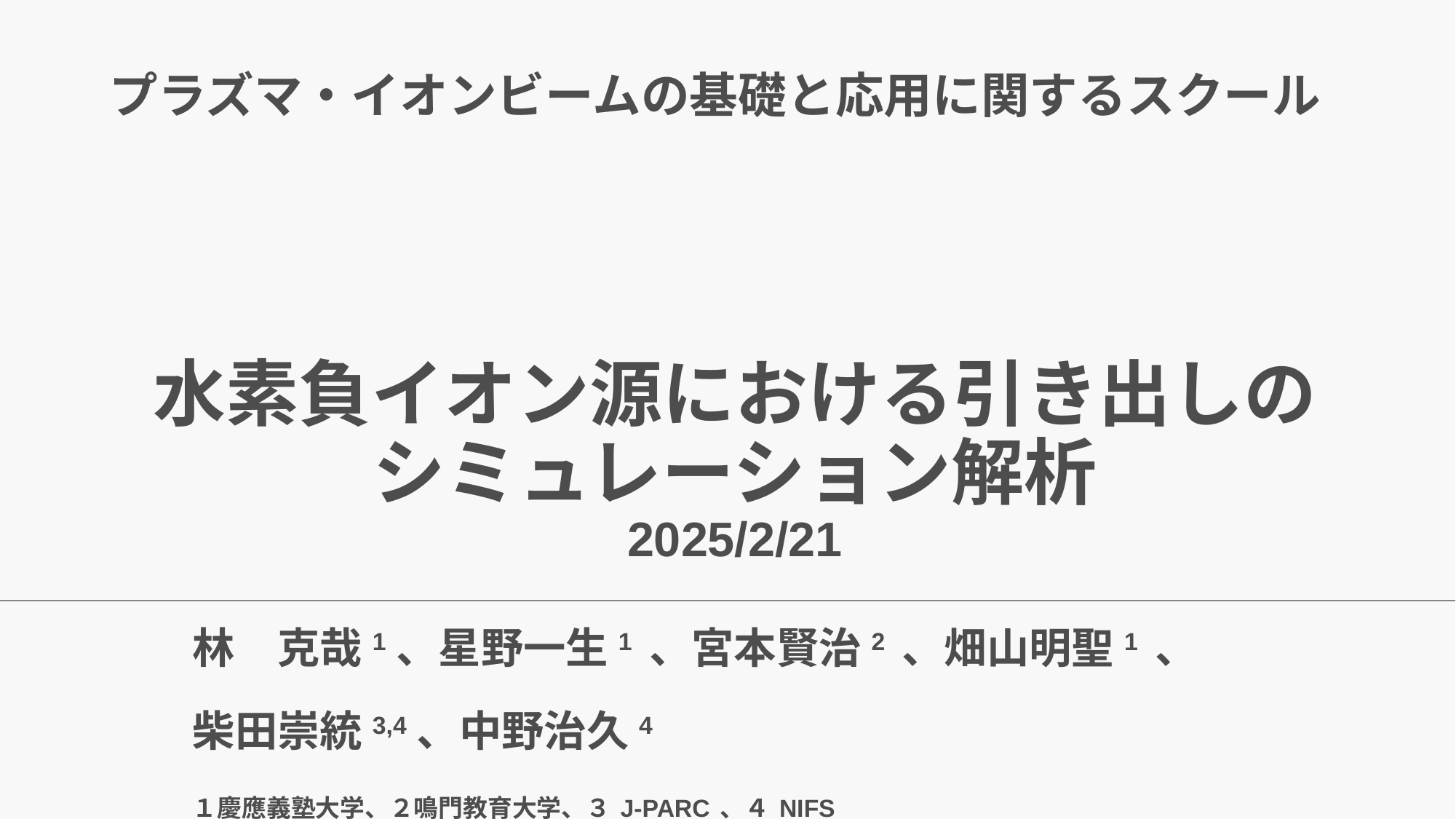

プラズマ・イオンビームの基礎と応用に関するスクール
# 水素負イオン源における引き出しの シミュレーション解析 2025/2/21
林　克哉1、星野一生1 、宮本賢治2 、畑山明聖1 、
柴田崇統3,4、中野治久4
１慶應義塾大学、２鳴門教育大学、３J-PARC、４NIFS